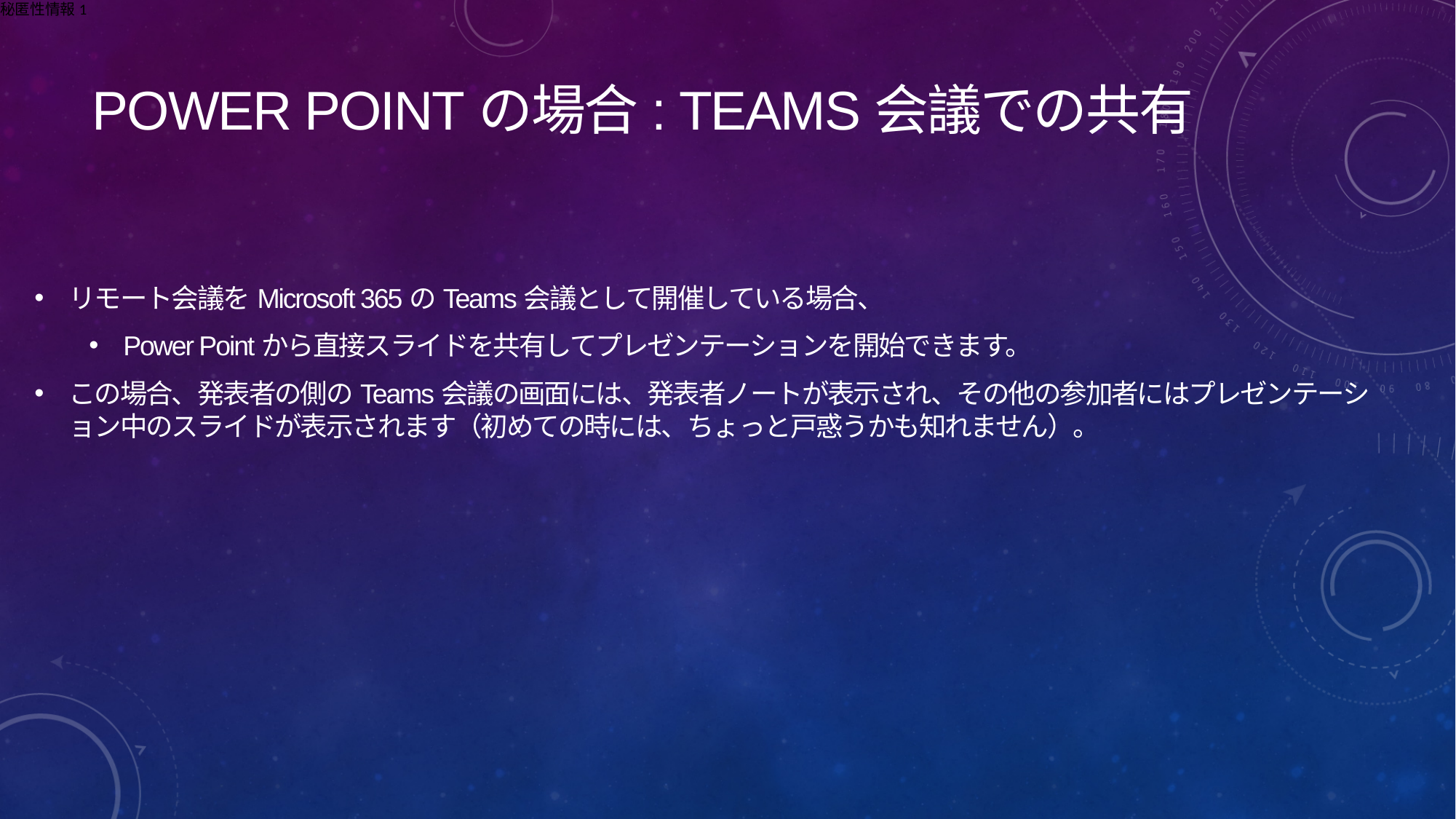

POWER PoinTの場合: TeAMS会議での共有
リモート会議をMicrosoft 365のTeams会議として開催している場合、
Power Pointから直接スライドを共有してプレゼンテーションを開始できます。
この場合、発表者の側のTeams会議の画面には、発表者ノートが表示され、その他の参加者にはプレゼンテーション中のスライドが表示されます（初めての時には、ちょっと戸惑うかも知れません）。